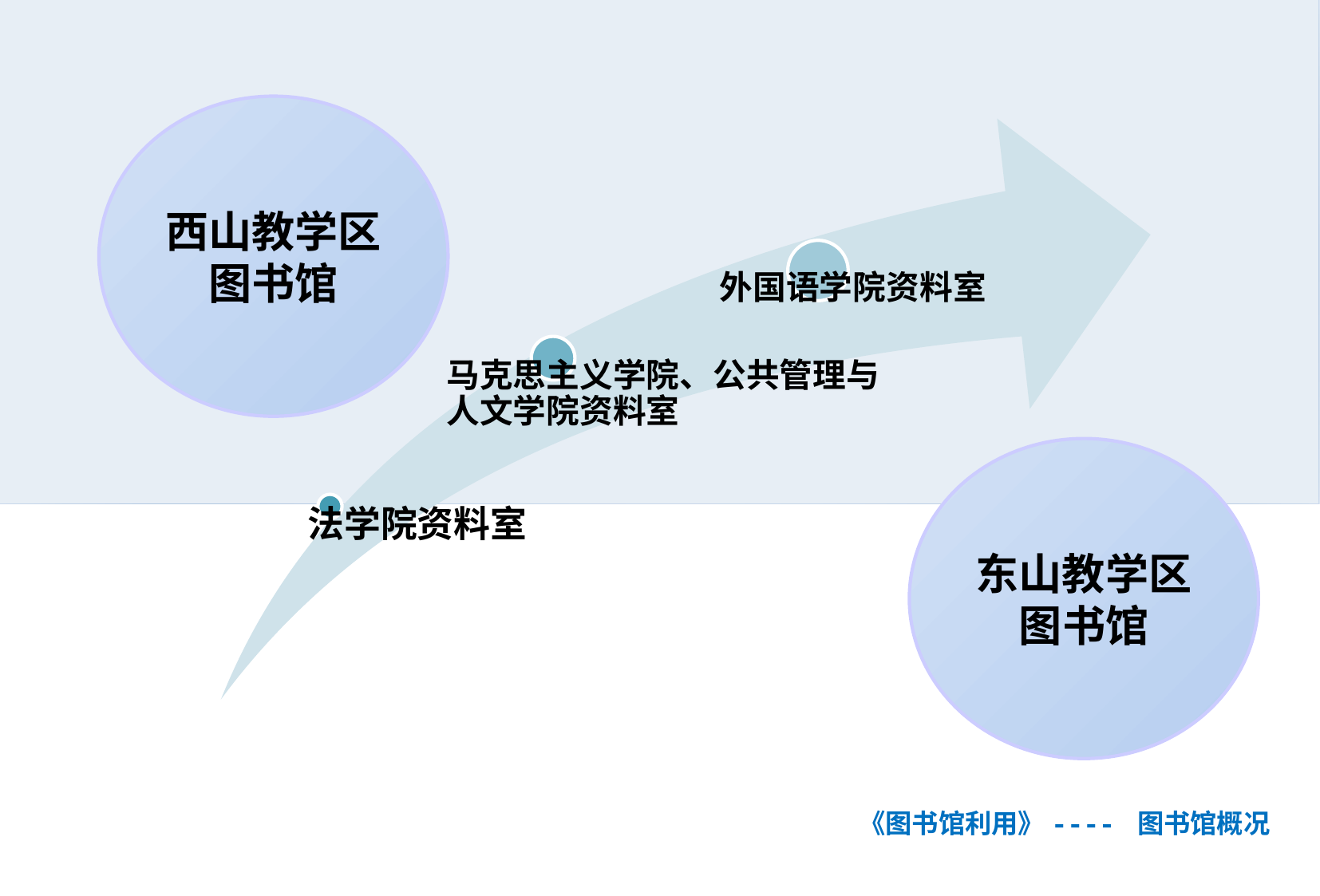

法学院资料室
马克思主义学院、公共管理与人文学院资料室
外国语学院资料室

西山教学区图书馆
东山教学区图书馆

《图书馆利用》---- 图书馆概况